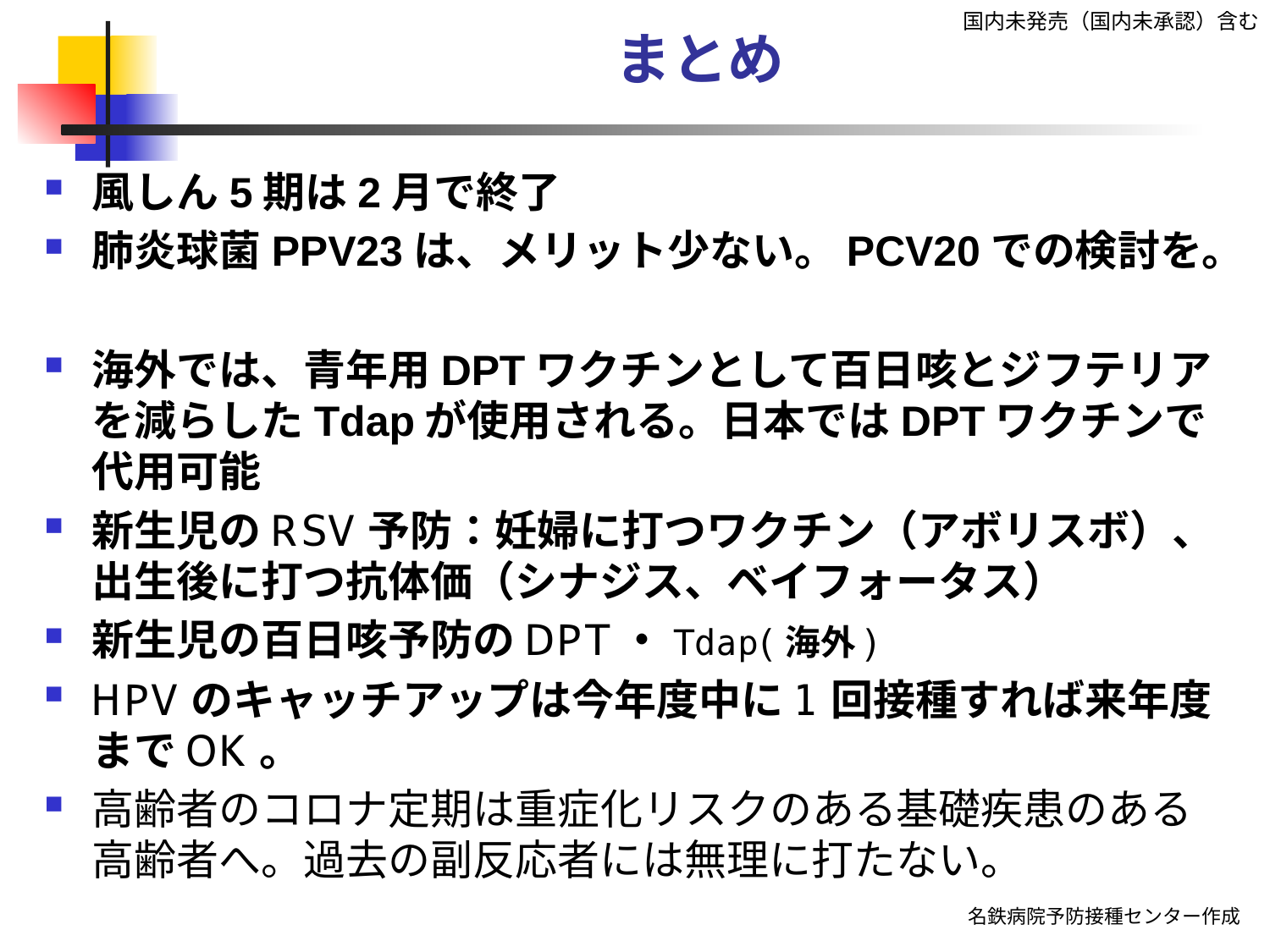

風しん5期は2月で終了
肺炎球菌PPV23は、メリット少ない。PCV20での検討を。

海外では、青年用DPTワクチンとして百日咳とジフテリアを減らしたTdapが使用される。日本ではDPTワクチンで代用可能
新生児のRSV予防：妊婦に打つワクチン（アボリスボ）、出生後に打つ抗体価（シナジス、ベイフォータス）
新生児の百日咳予防のDPT・Tdap(海外)
HPVのキャッチアップは今年度中に1回接種すれば来年度までOK。
高齢者のコロナ定期は重症化リスクのある基礎疾患のある高齢者へ。過去の副反応者には無理に打たない。

国内未発売（国内未承認）含む
まとめ
名鉄病院予防接種センター作成